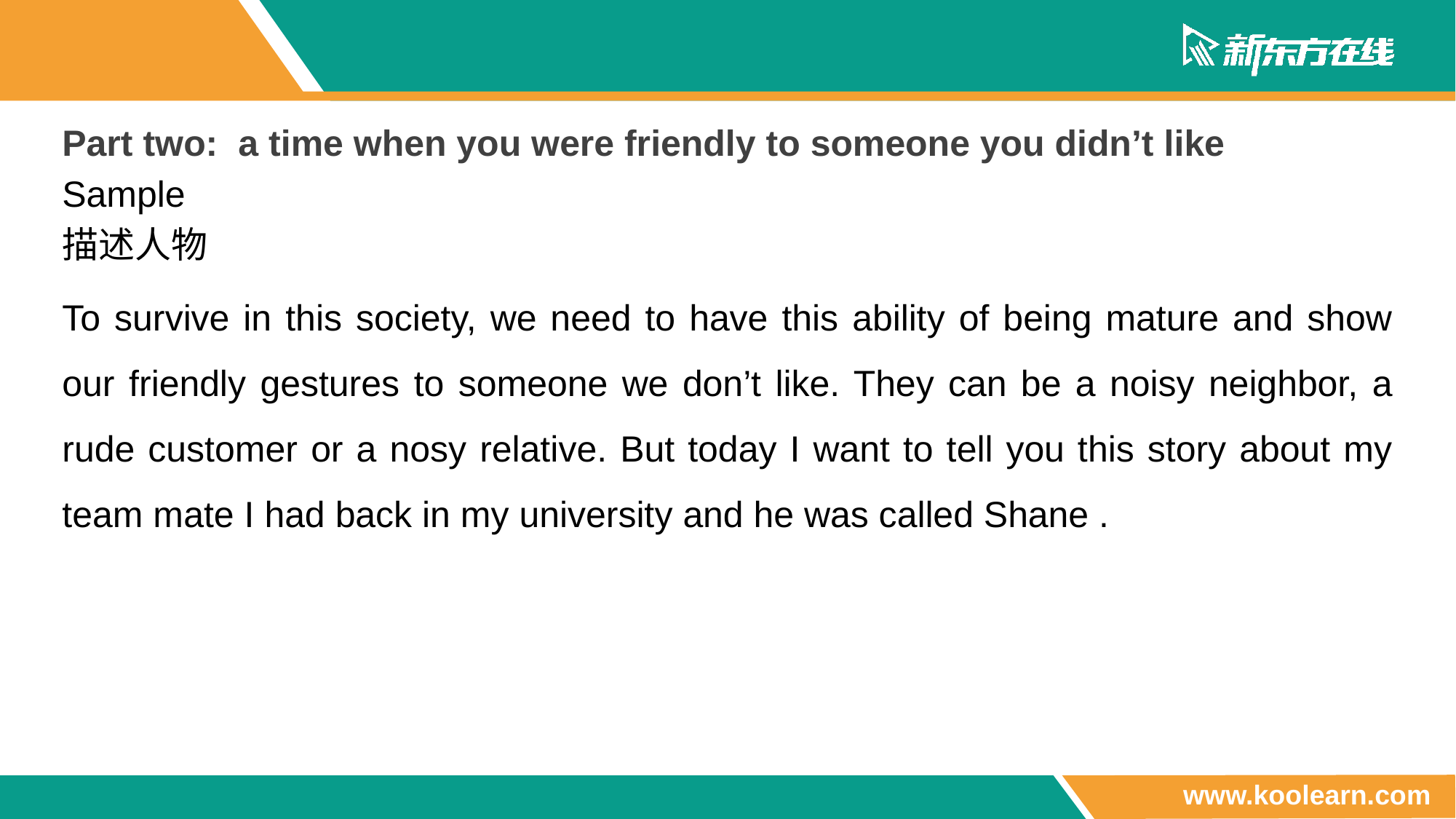

Part two:  a time when you were friendly to someone you didn’t like
Sample
描述人物
To survive in this society, we need to have this ability of being mature and show our friendly gestures to someone we don’t like. They can be a noisy neighbor, a rude customer or a nosy relative. But today I want to tell you this story about my team mate I had back in my university and he was called Shane .